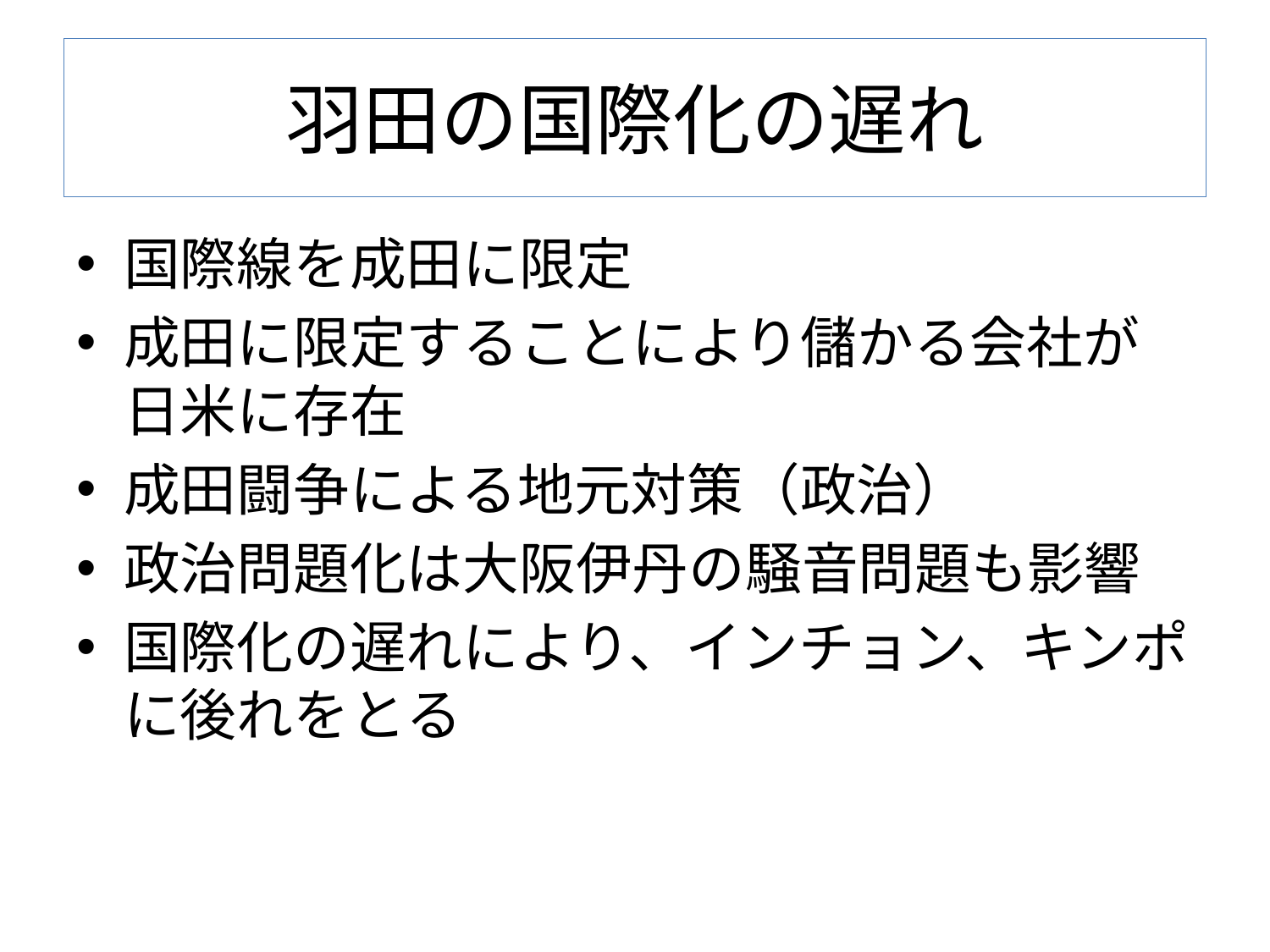

# 羽田の国際化の遅れ
国際線を成田に限定
成田に限定することにより儲かる会社が日米に存在
成田闘争による地元対策（政治）
政治問題化は大阪伊丹の騒音問題も影響
国際化の遅れにより、インチョン、キンポに後れをとる